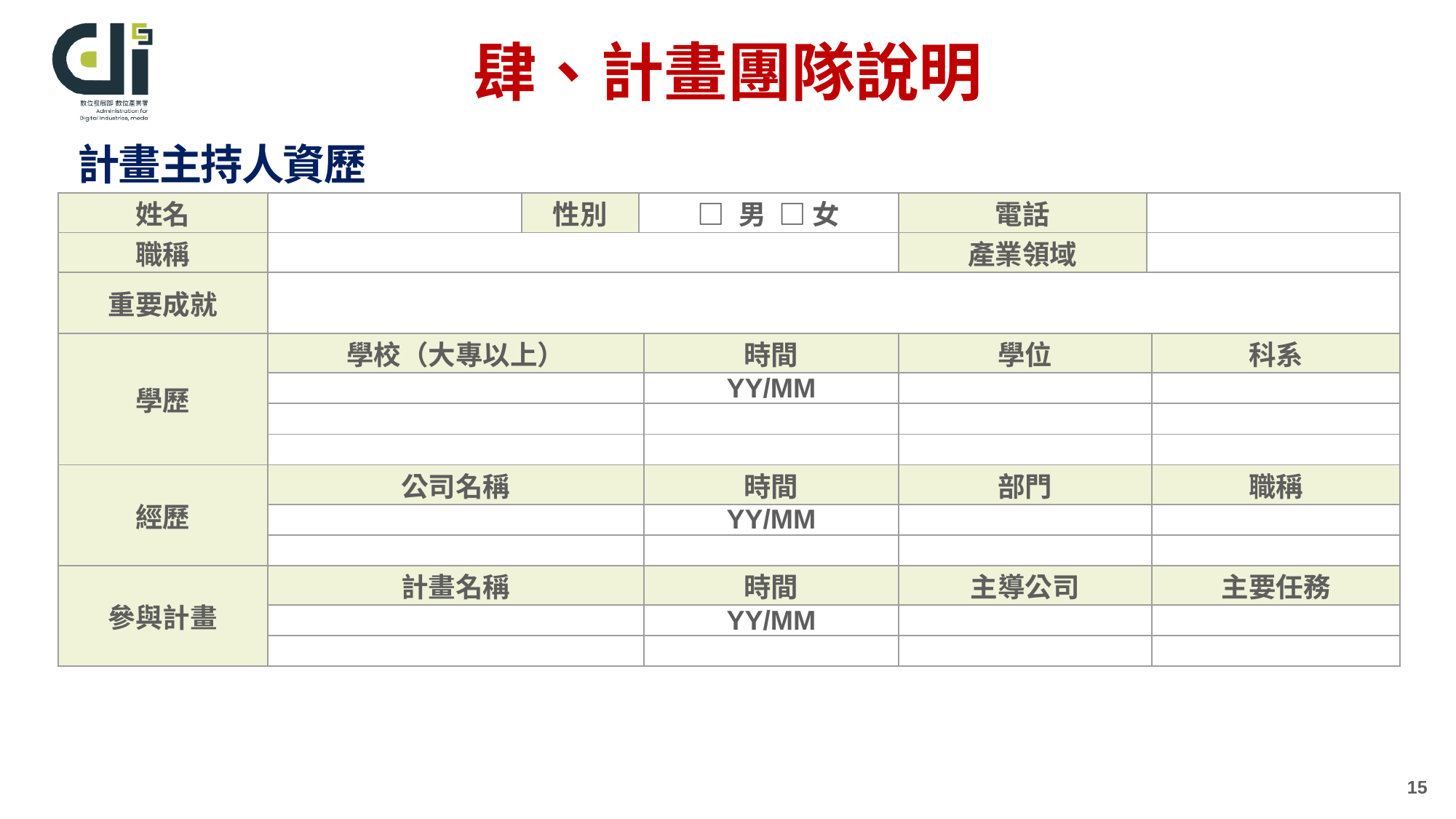

# 肆、計畫團隊說明
計畫主持人資歷
| 姓名 |  | 性別 | □ 男 □ 女 |  | 電話 |  |  |
| --- | --- | --- | --- | --- | --- | --- | --- |
| 職稱 |  |  |  |  | 產業領域 |  |  |
| 重要成就 |  |  |  |  |  |  |  |
| 學歷 | 學校（大專以上） |  |  | 時間 | 學位 |  | 科系 |
|  |  |  |  | YY/MM |  |  |  |
|  |  |  |  |  |  |  |  |
|  |  |  |  |  |  |  |  |
| 經歷 | 公司名稱 |  |  | 時間 | 部門 |  | 職稱 |
|  |  |  |  | YY/MM |  |  |  |
|  |  |  |  |  |  |  |  |
| 參與計畫 | 計畫名稱 |  |  | 時間 | 主導公司 |  | 主要任務 |
|  |  |  |  | YY/MM |  |  |  |
|  |  |  |  |  |  |  |  |
15